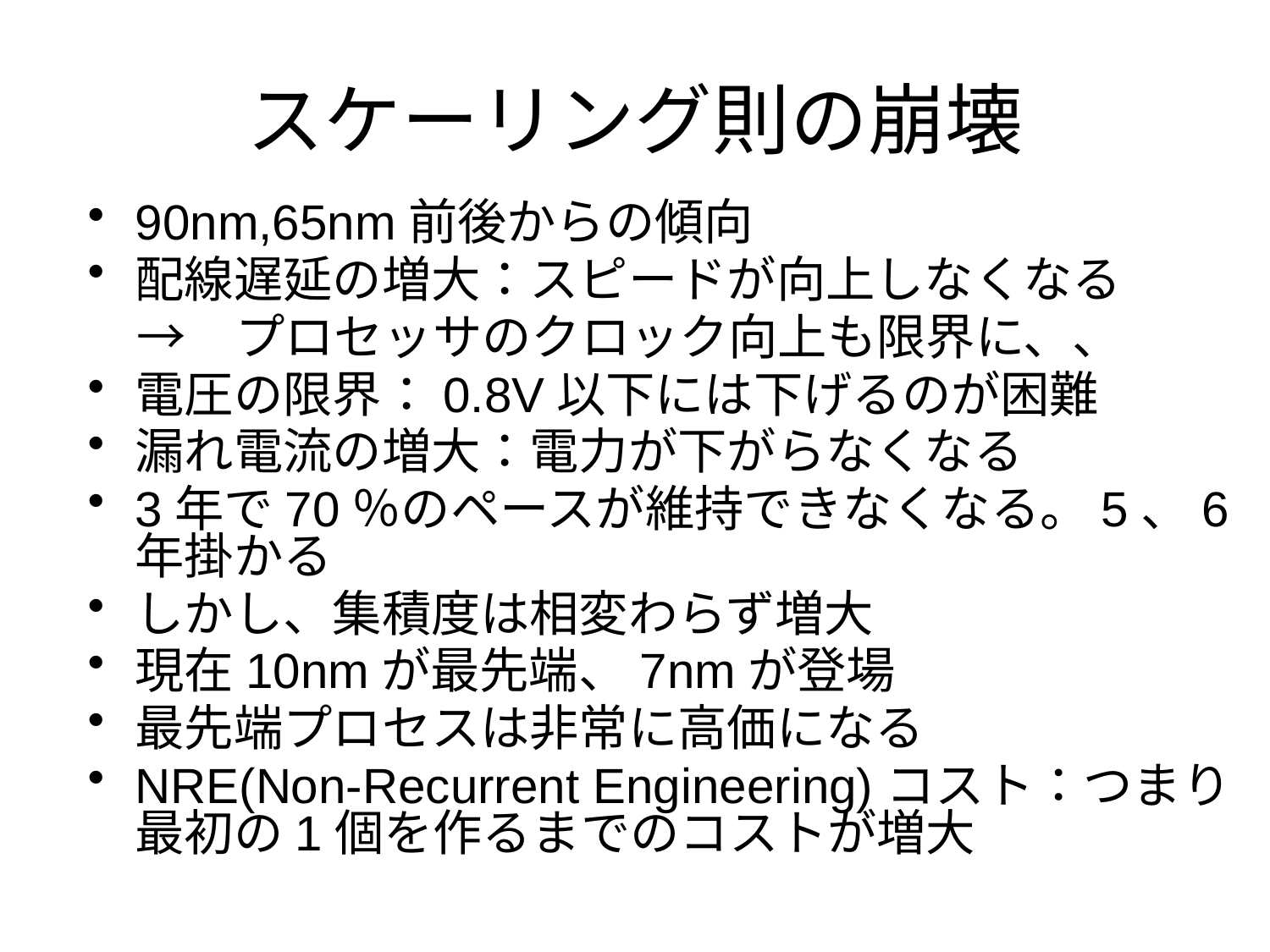

# スケーリング則の崩壊
90nm,65nm前後からの傾向
配線遅延の増大：スピードが向上しなくなる
　→　プロセッサのクロック向上も限界に、、
電圧の限界：0.8V以下には下げるのが困難
漏れ電流の増大：電力が下がらなくなる
3年で70％のペースが維持できなくなる。5、6年掛かる
しかし、集積度は相変わらず増大
現在10nmが最先端、7nmが登場
最先端プロセスは非常に高価になる
NRE(Non-Recurrent Engineering)コスト：つまり最初の1個を作るまでのコストが増大